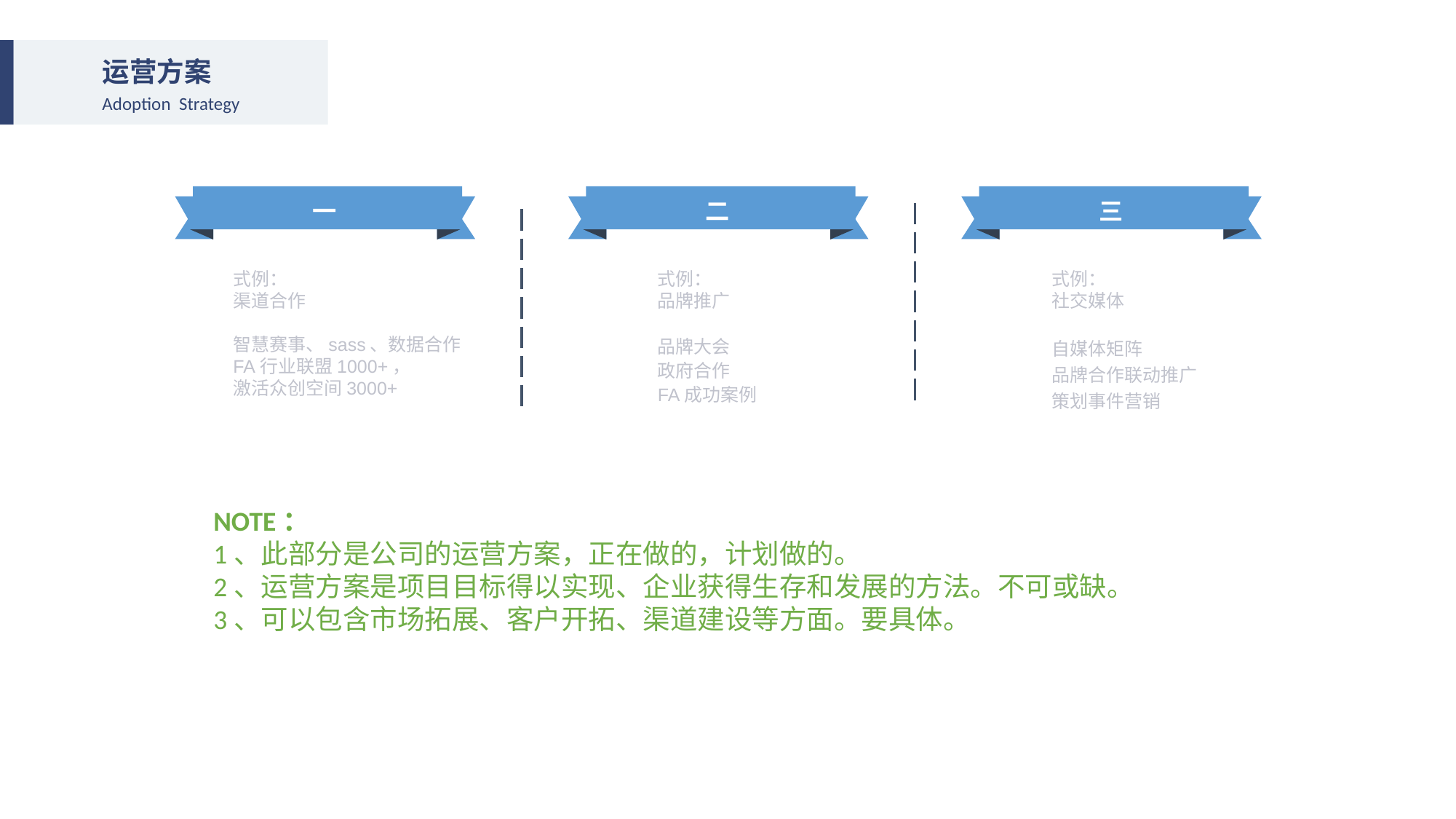

运营方案
Adoption  Strategy

一

二

三

式例：
渠道合作

智慧赛事、sass、数据合作
FA行业联盟1000+，
激活众创空间3000+
式例：
社交媒体

自媒体矩阵
品牌合作联动推广
策划事件营销
式例：
品牌推广

品牌大会
政府合作
FA成功案例
NOTE：
1、此部分是公司的运营方案，正在做的，计划做的。
2、运营方案是项目目标得以实现、企业获得生存和发展的方法。不可或缺。
3、可以包含市场拓展、客户开拓、渠道建设等方面。要具体。